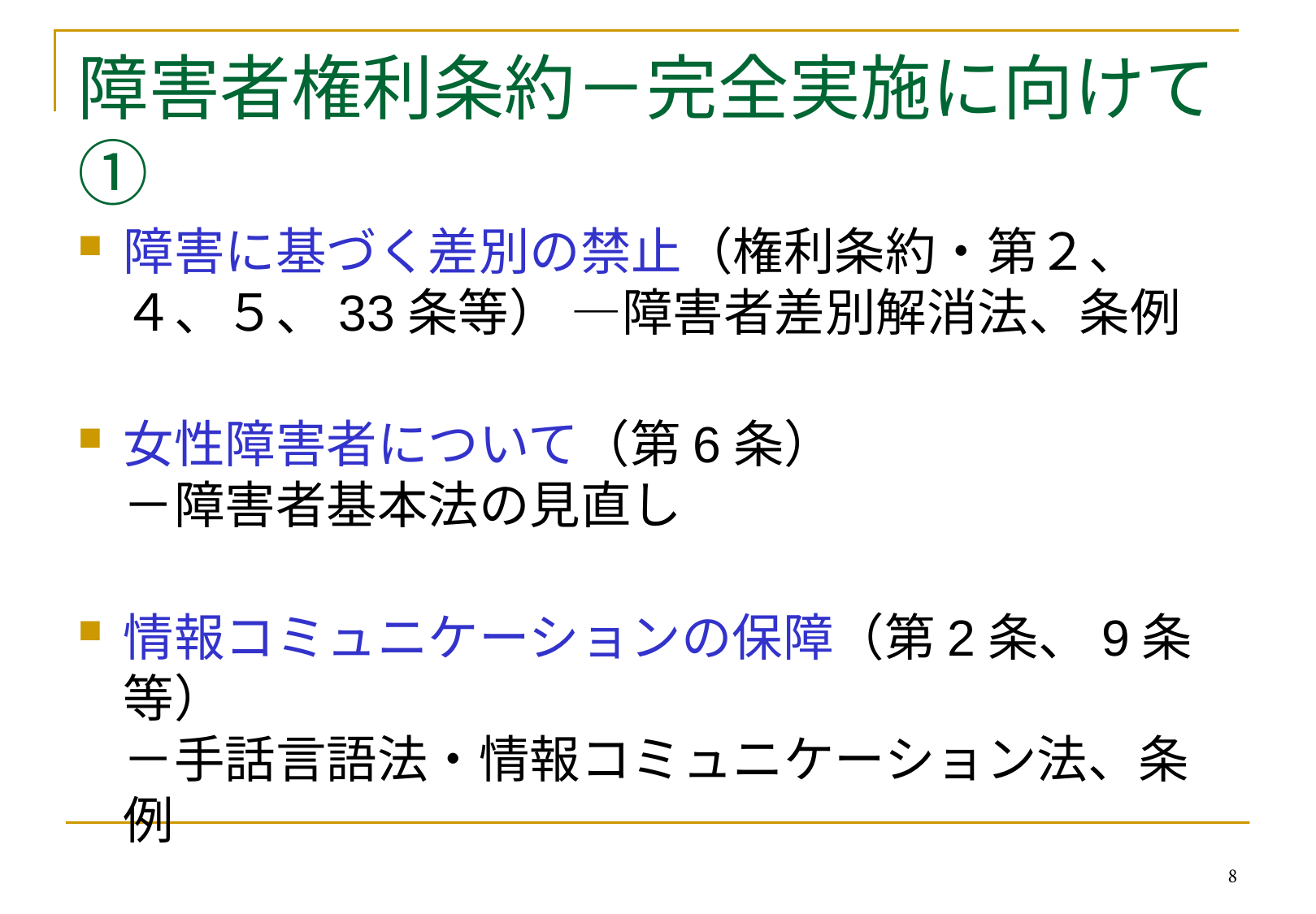

# 障害者権利条約－完全実施に向けて①
障害に基づく差別の禁止（権利条約・第２、４、５、33条等） ―障害者差別解消法、条例
女性障害者について（第6条）
－障害者基本法の見直し
情報コミュニケーションの保障（第2条、9条等）
－手話言語法・情報コミュニケーション法、条例
8